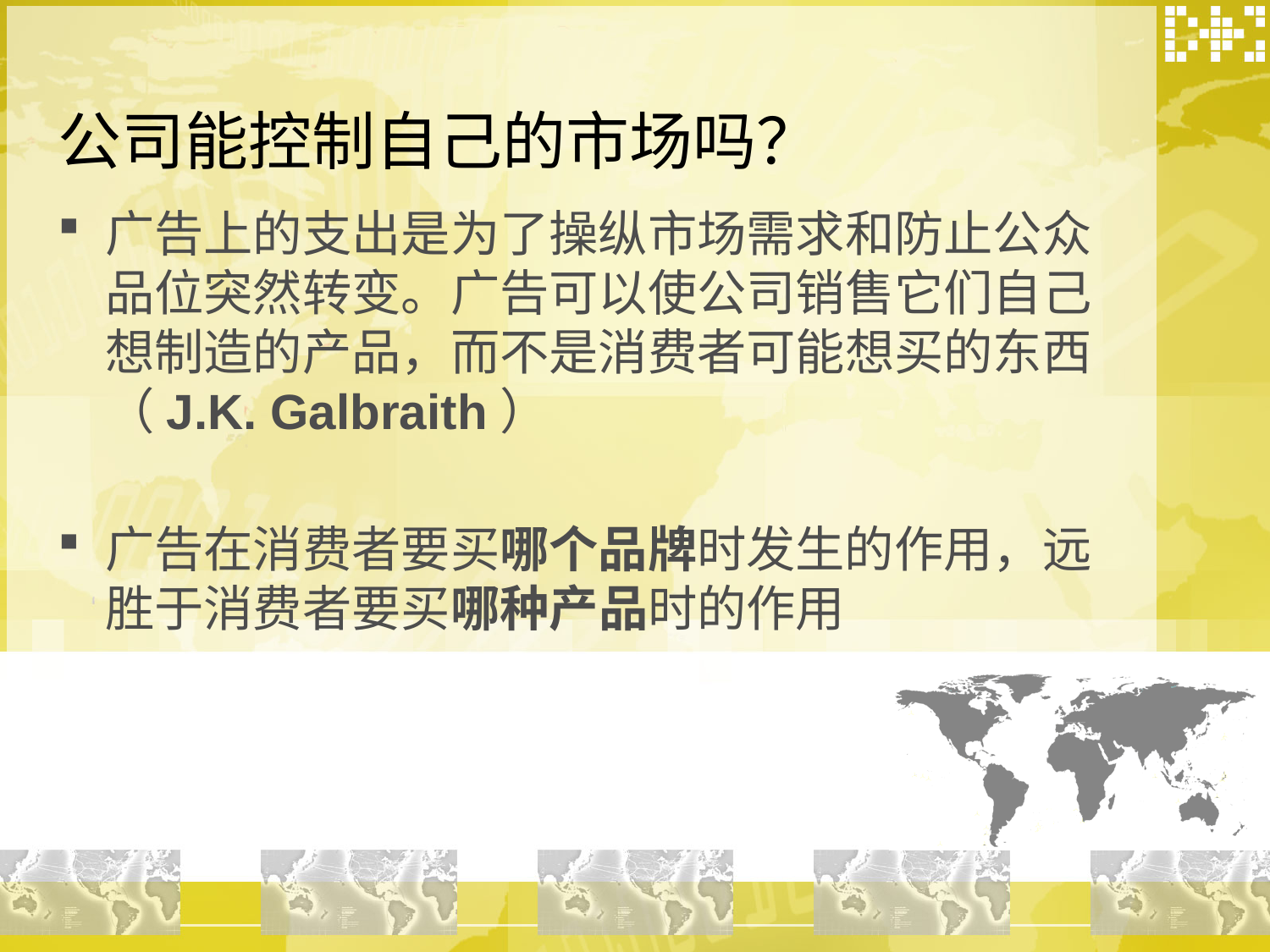

# 公司能控制自己的市场吗？
广告上的支出是为了操纵市场需求和防止公众品位突然转变。广告可以使公司销售它们自己想制造的产品，而不是消费者可能想买的东西（J.K. Galbraith）

广告在消费者要买哪个品牌时发生的作用，远胜于消费者要买哪种产品时的作用